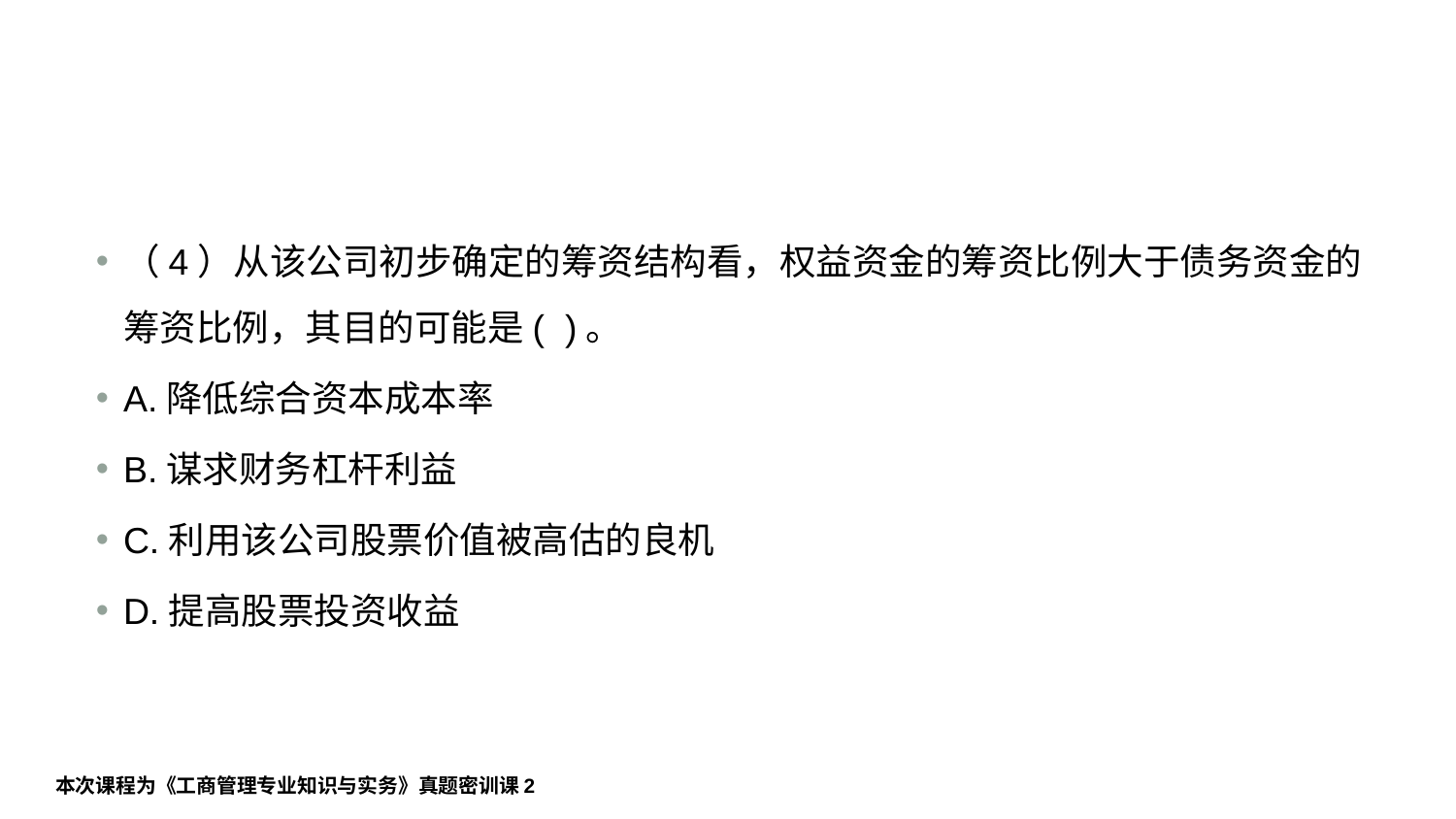

（4）从该公司初步确定的筹资结构看，权益资金的筹资比例大于债务资金的筹资比例，其目的可能是(  )。
A.降低综合资本成本率
B.谋求财务杠杆利益
C.利用该公司股票价值被高估的良机
D.提高股票投资收益